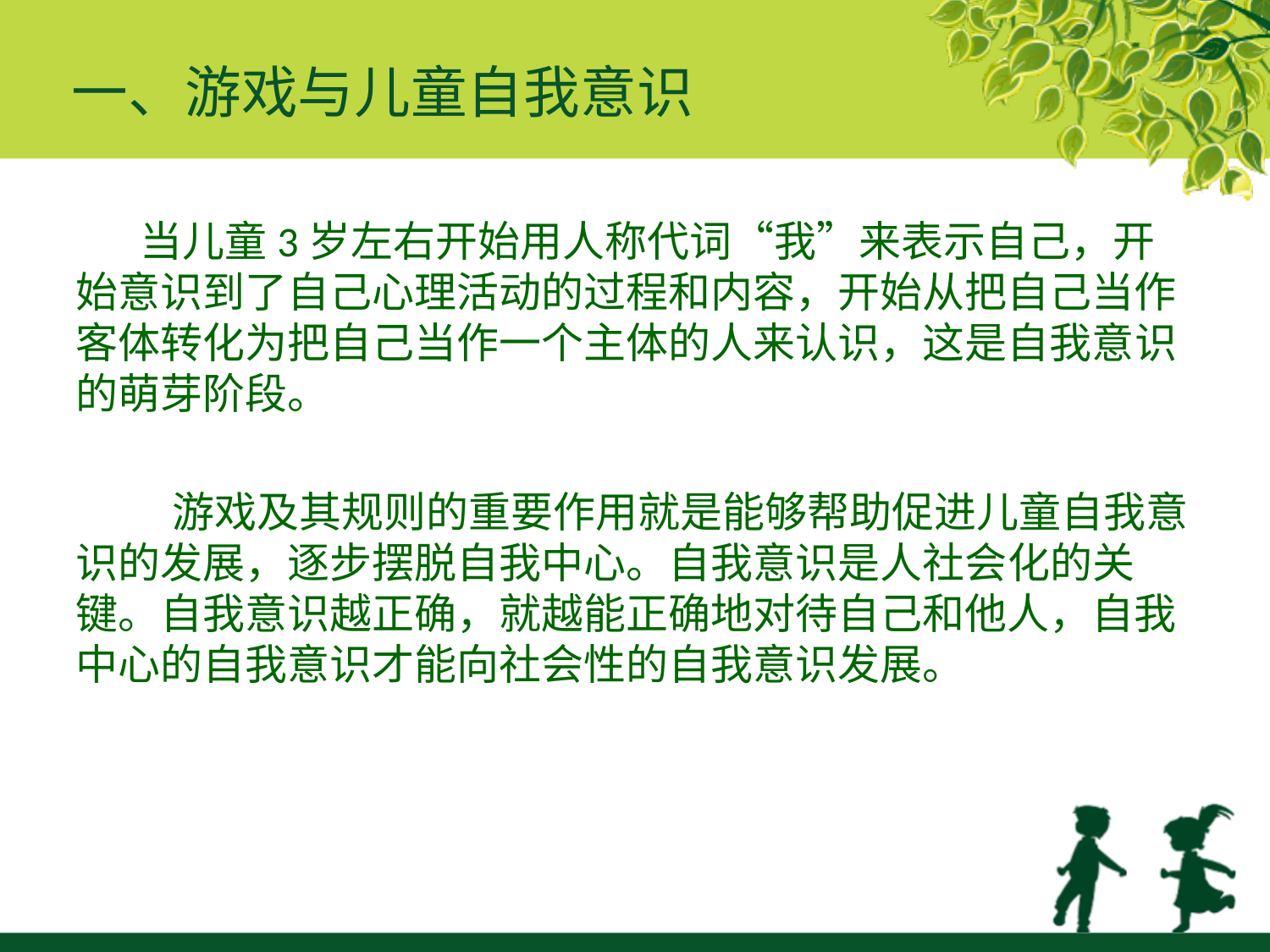

# 一、游戏与儿童自我意识
         当儿童3岁左右开始用人称代词“我”来表示自己，开始意识到了自己心理活动的过程和内容，开始从把自己当作客体转化为把自己当作一个主体的人来认识，这是自我意识的萌芽阶段。

         游戏及其规则的重要作用就是能够帮助促进儿童自我意识的发展，逐步摆脱自我中心。自我意识是人社会化的关键。自我意识越正确，就越能正确地对待自己和他人，自我中心的自我意识才能向社会性的自我意识发展。